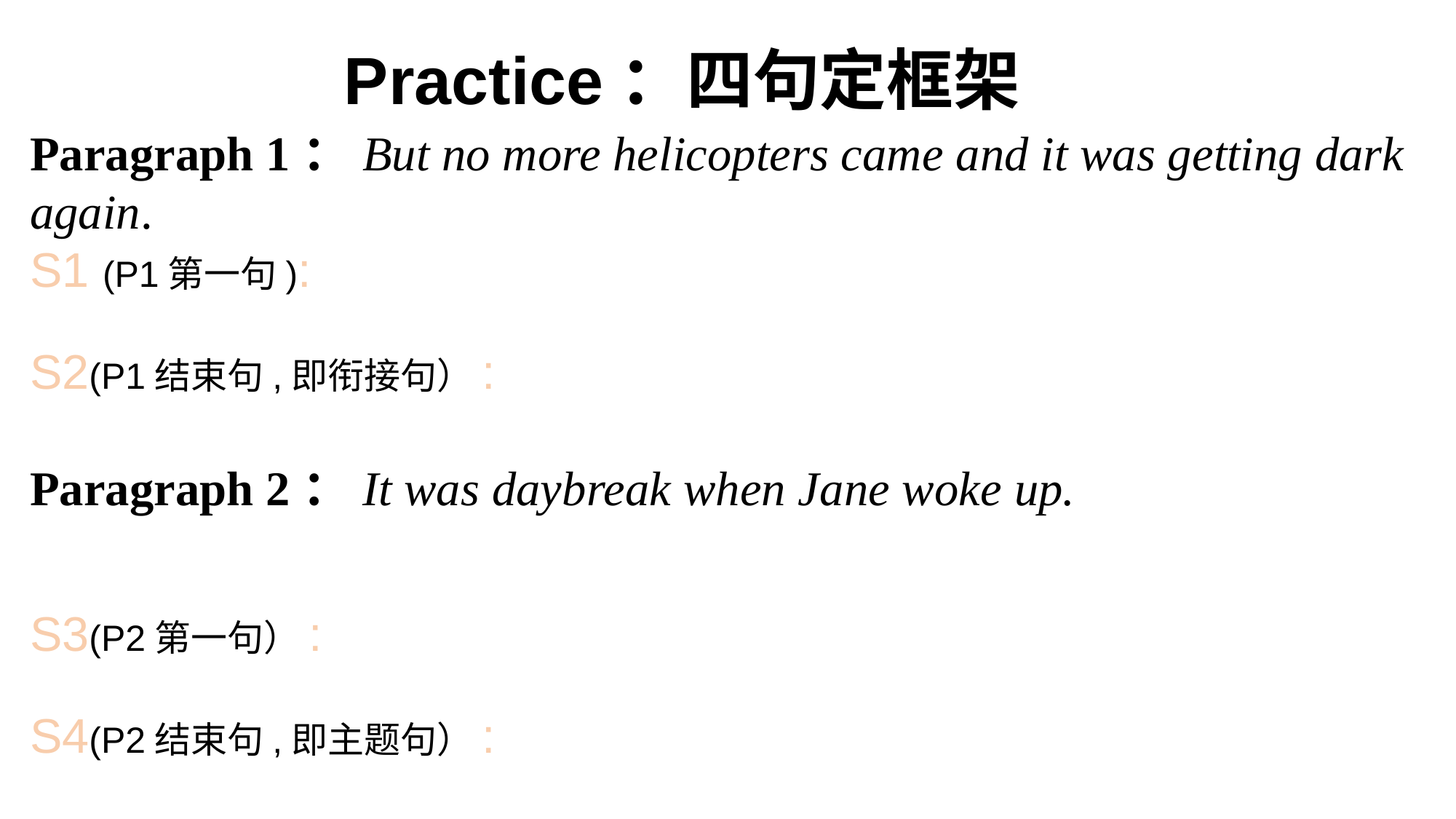

Practice：四句定框架
Paragraph 1：But no more helicopters came and it was getting dark again.
S1 (P1第一句):

S2(P1结束句,即衔接句）:

Paragraph 2：It was daybreak when Jane woke up.

S3(P2第一句）:

S4(P2结束句,即主题句）: